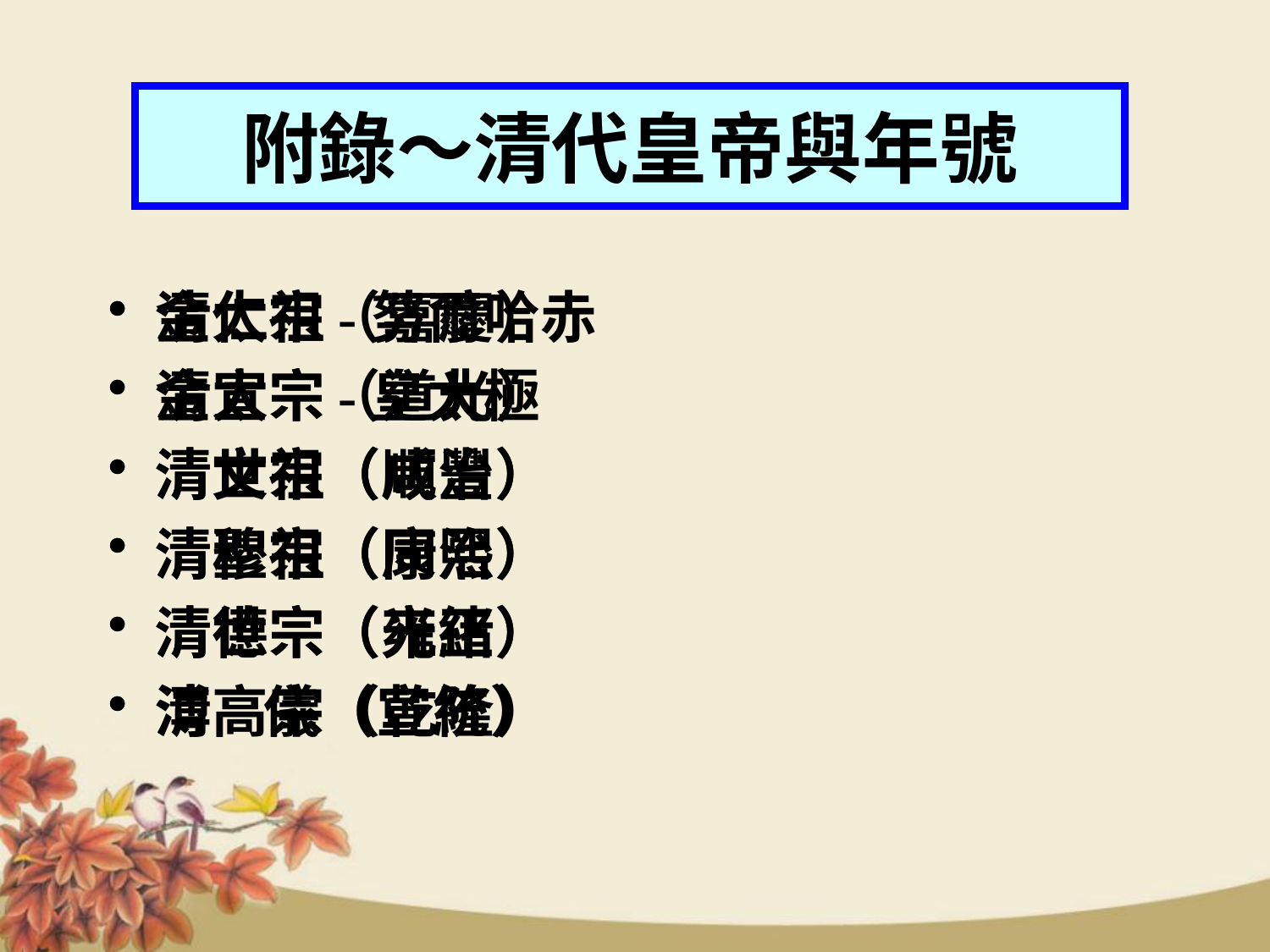

# 附錄～清代皇帝與年號
金太祖-努爾哈赤
金太宗-皇太極
清世祖（順治）
清聖祖（康熙）
清世宗（雍正）
清高宗（乾隆）
清仁宗（嘉慶）
清宣宗（道光）
清文宗（咸豐）
清穆宗（同治）
清德宗（光緒）
溥    儀（宣統）